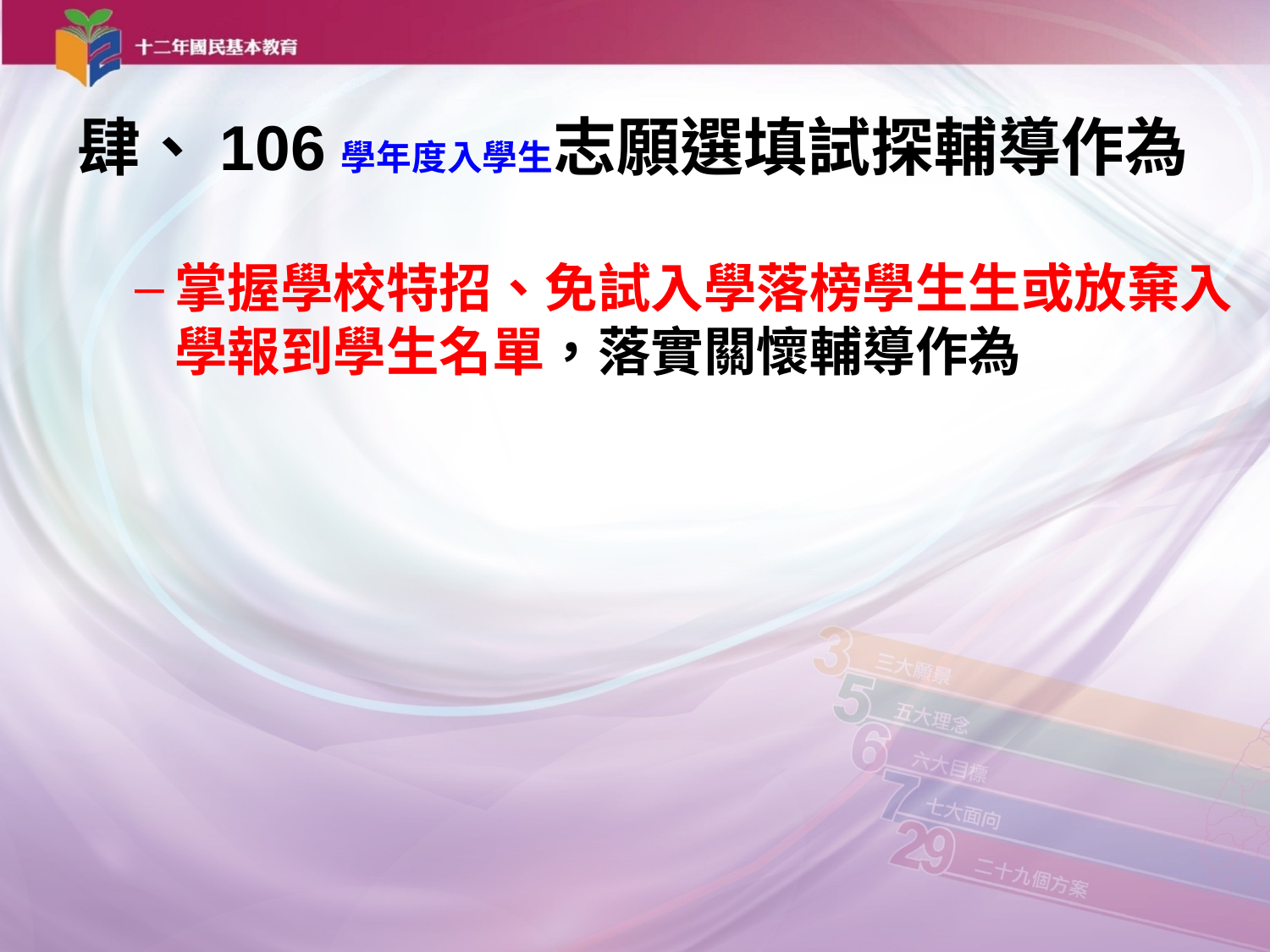

# 肆、106學年度入學生志願選填試探輔導作為
掌握學校特招、免試入學落榜學生生或放棄入學報到學生名單，落實關懷輔導作為